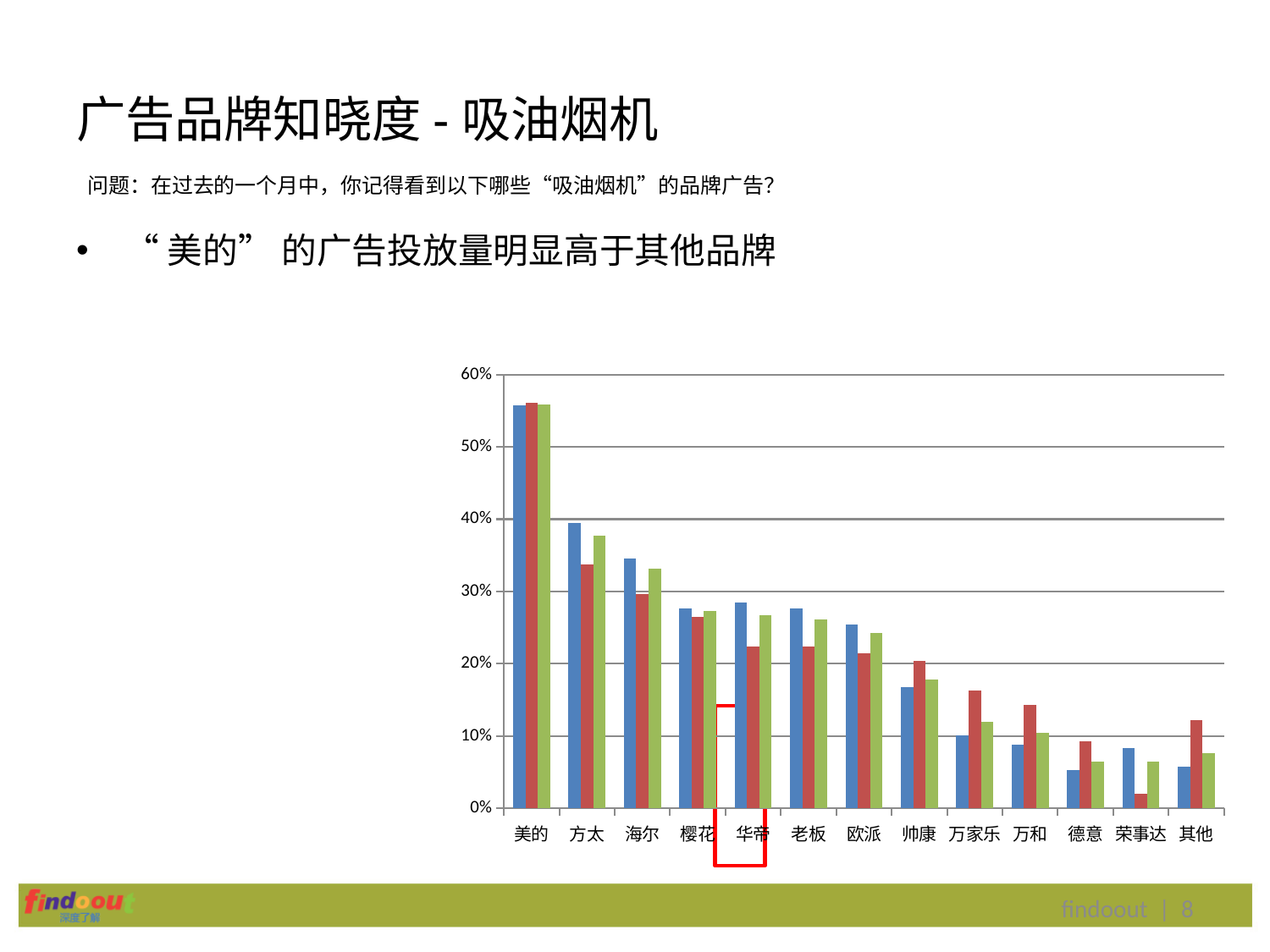

# 广告品牌知晓度-吸油烟机
问题：在过去的一个月中，你记得看到以下哪些“吸油烟机”的品牌广告？
“美的” 的广告投放量明显高于其他品牌

### Chart

| Category | 25-35岁 | 36-45岁 | Total |
|---|---|---|---|
| 美的 | 0.557 | 0.561 | 0.558282208588957 |
| 方太 | 0.395 | 0.337 | 0.3773006134969325 |
| 海尔 | 0.346 | 0.296 | 0.3312883435582822 |
| 樱花 | 0.276 | 0.265 | 0.27300613496932513 |
| 华帝 | 0.285 | 0.224 | 0.2668711656441718 |
| 老板 | 0.276 | 0.224 | 0.2607361963190184 |
| 欧派 | 0.254 | 0.214 | 0.24233128834355827 |
| 帅康 | 0.167 | 0.204 | 0.17791411042944785 |
| 万家乐 | 0.101 | 0.163 | 0.1196319018404908 |
| 万和 | 0.088 | 0.143 | 0.10429447852760736 |
| 德意 | 0.053 | 0.092 | 0.06441717791411043 |
| 荣事达 | 0.083 | 0.02 | 0.06441717791411043 |
| 其他 | 0.057 | 0.122 | 0.07668711656441718 |
findoout  |  8